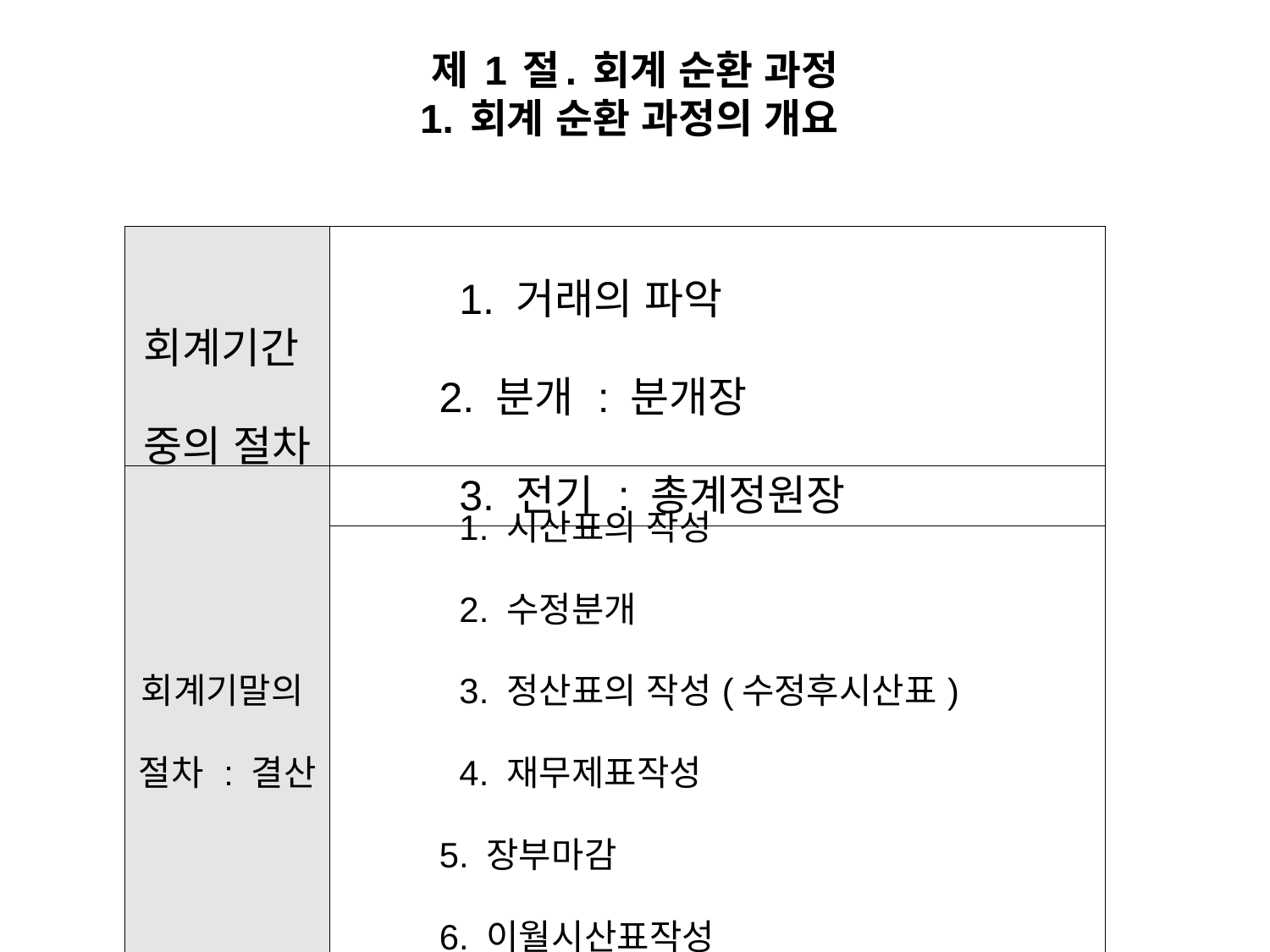

# 제 1 절. 회계 순환 과정 1. 회계 순환 과정의 개요
| 회계기간 중의 절차 | 1. 거래의 파악 2. 분개 : 분개장 3. 전기 : 총계정원장 |
| --- | --- |
| 회계기말의 절차 : 결산 | 1. 시산표의 작성 2. 수정분개 3. 정산표의 작성(수정후시산표) 4. 재무제표작성 5. 장부마감 6. 이월시산표작성 |
| --- | --- |